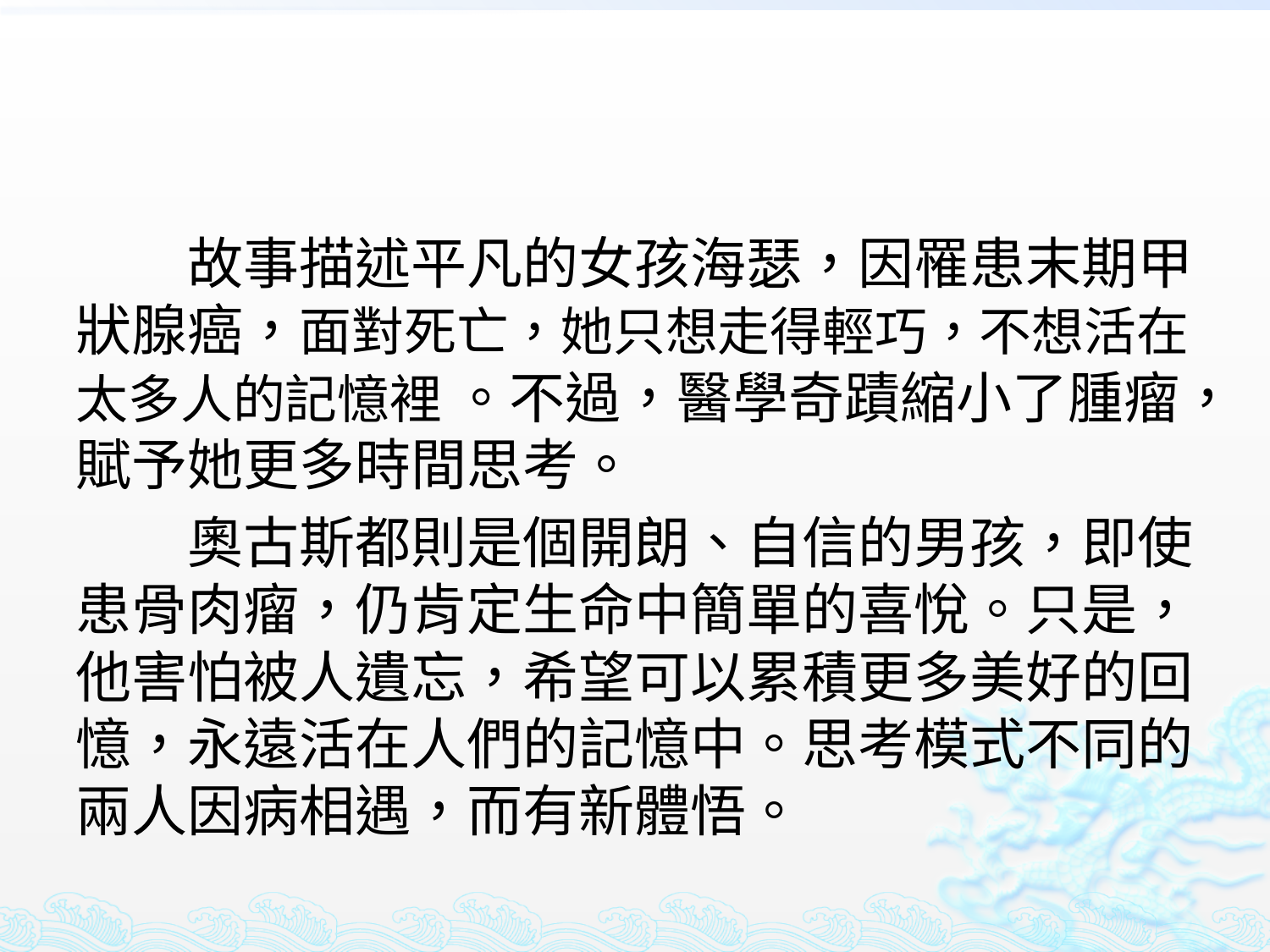

#
　　故事描述平凡的女孩海瑟，因罹患末期甲狀腺癌，面對死亡，她只想走得輕巧，不想活在太多人的記憶裡 。不過，醫學奇蹟縮小了腫瘤，賦予她更多時間思考。
　　奧古斯都則是個開朗、自信的男孩，即使患骨肉瘤，仍肯定生命中簡單的喜悅。只是，他害怕被人遺忘，希望可以累積更多美好的回憶，永遠活在人們的記憶中。思考模式不同的兩人因病相遇，而有新體悟。